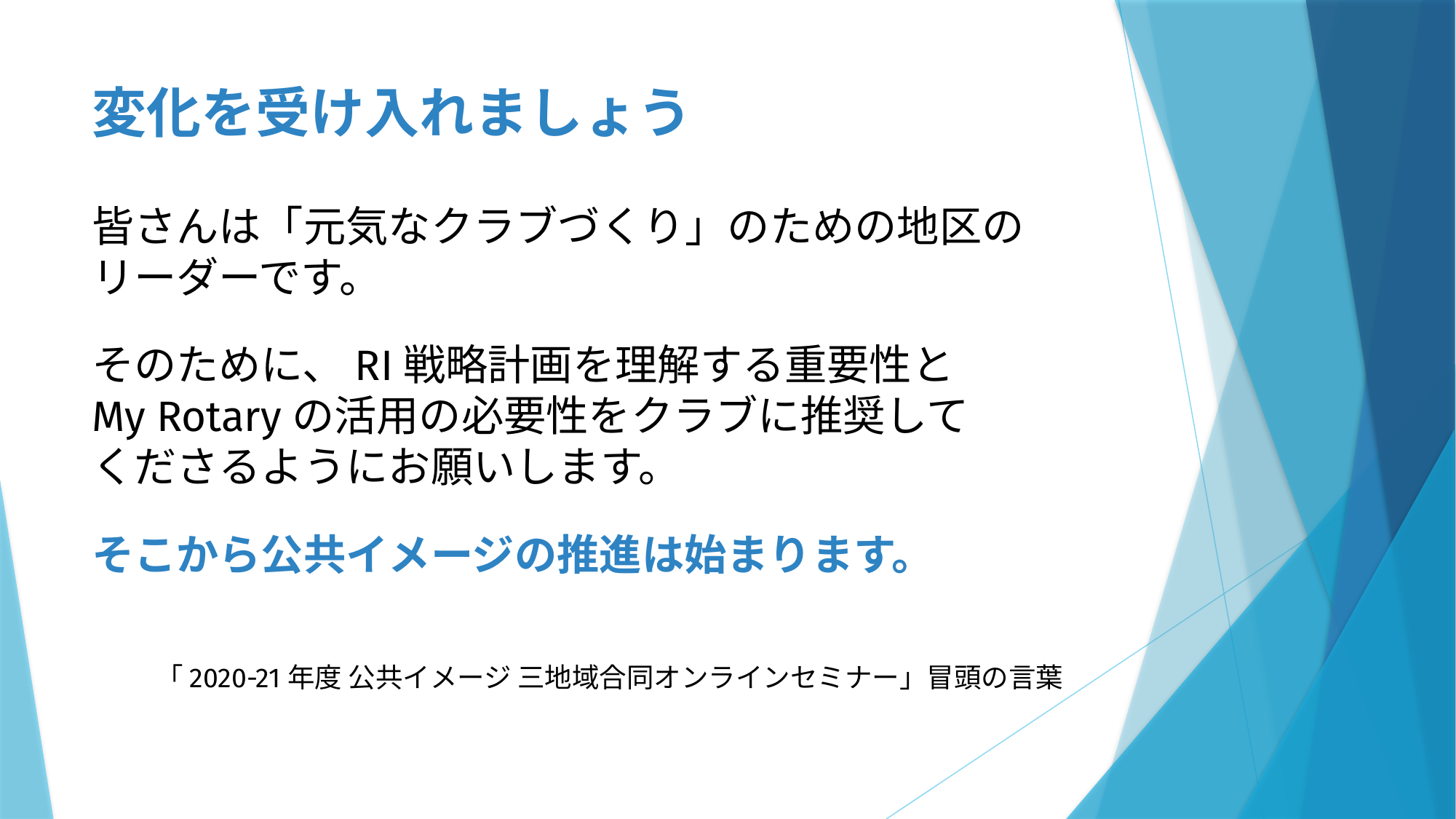

# 変化を受け入れましょう
皆さんは「元気なクラブづくり」のための地区のリーダーです。
そのために、RI戦略計画を理解する重要性と
My Rotaryの活用の必要性をクラブに推奨して
くださるようにお願いします。
そこから公共イメージの推進は始まります。

「2020-21年度 公共イメージ 三地域合同オンラインセミナー」冒頭の言葉